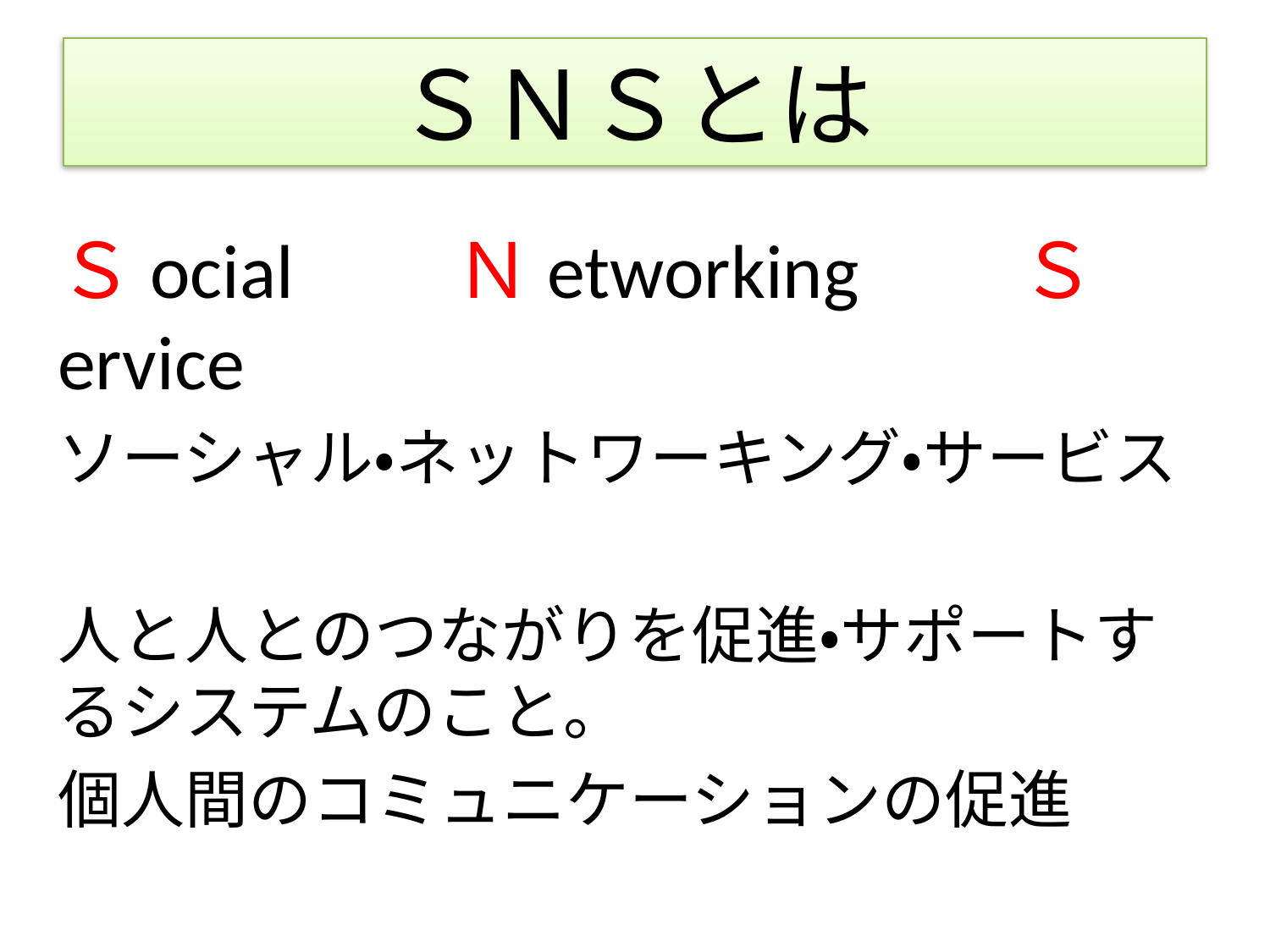

# ＳＮＳとは
Ｓocial 　　Ｎetworking 　　Ｓervice
ソーシャル・ネットワーキング・サービス

人と人とのつながりを促進・サポートするシステムのこと。
個人間のコミュニケーションの促進